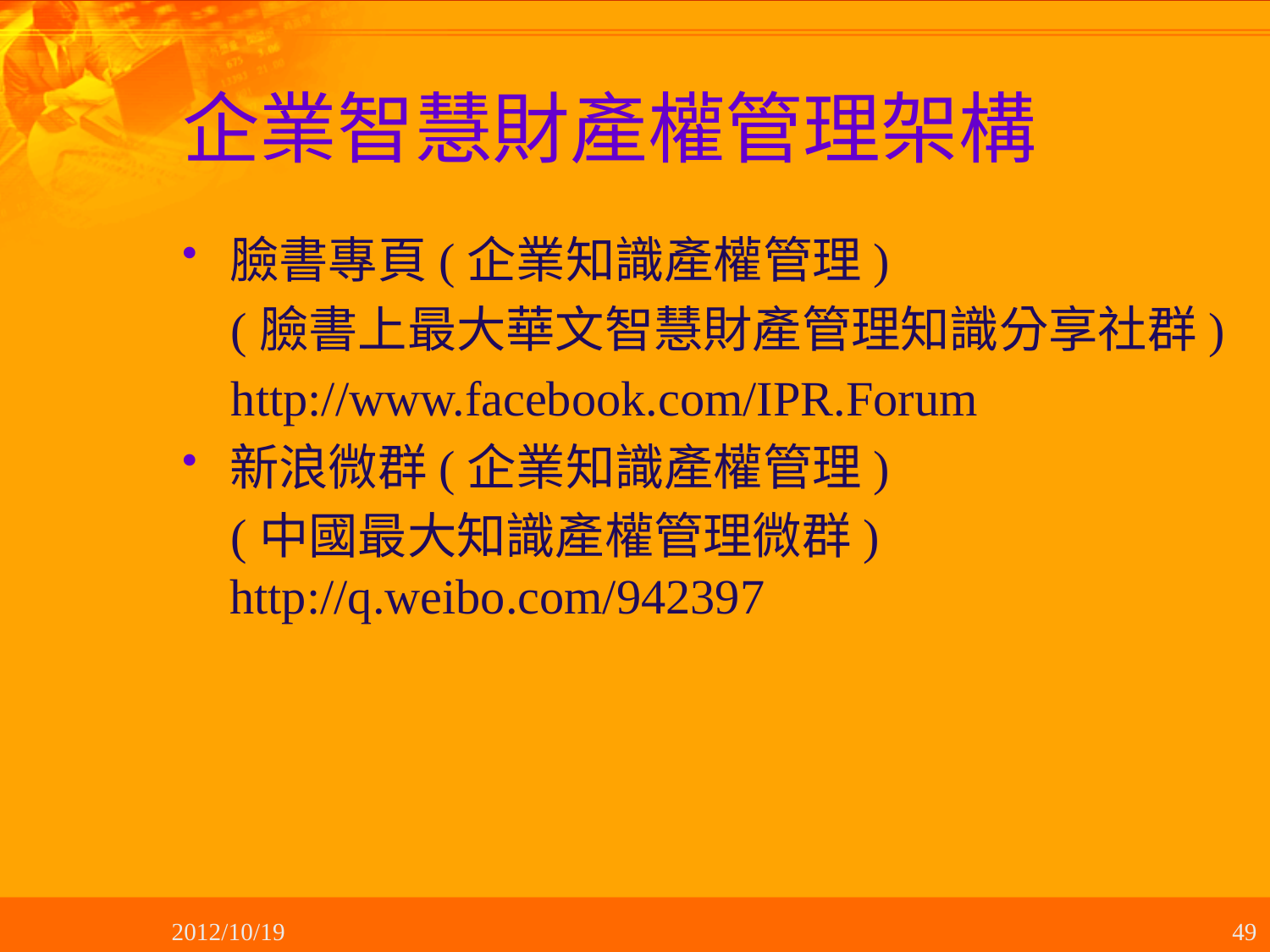

# 企業智慧財產權管理架構
臉書專頁(企業知識產權管理)
    (臉書上最大華文智慧財產管理知識分享社群)
    http://www.facebook.com/IPR.Forum
新浪微群(企業知識產權管理)
    (中國最大知識產權管理微群)
http://q.weibo.com/942397
2012/10/19
49